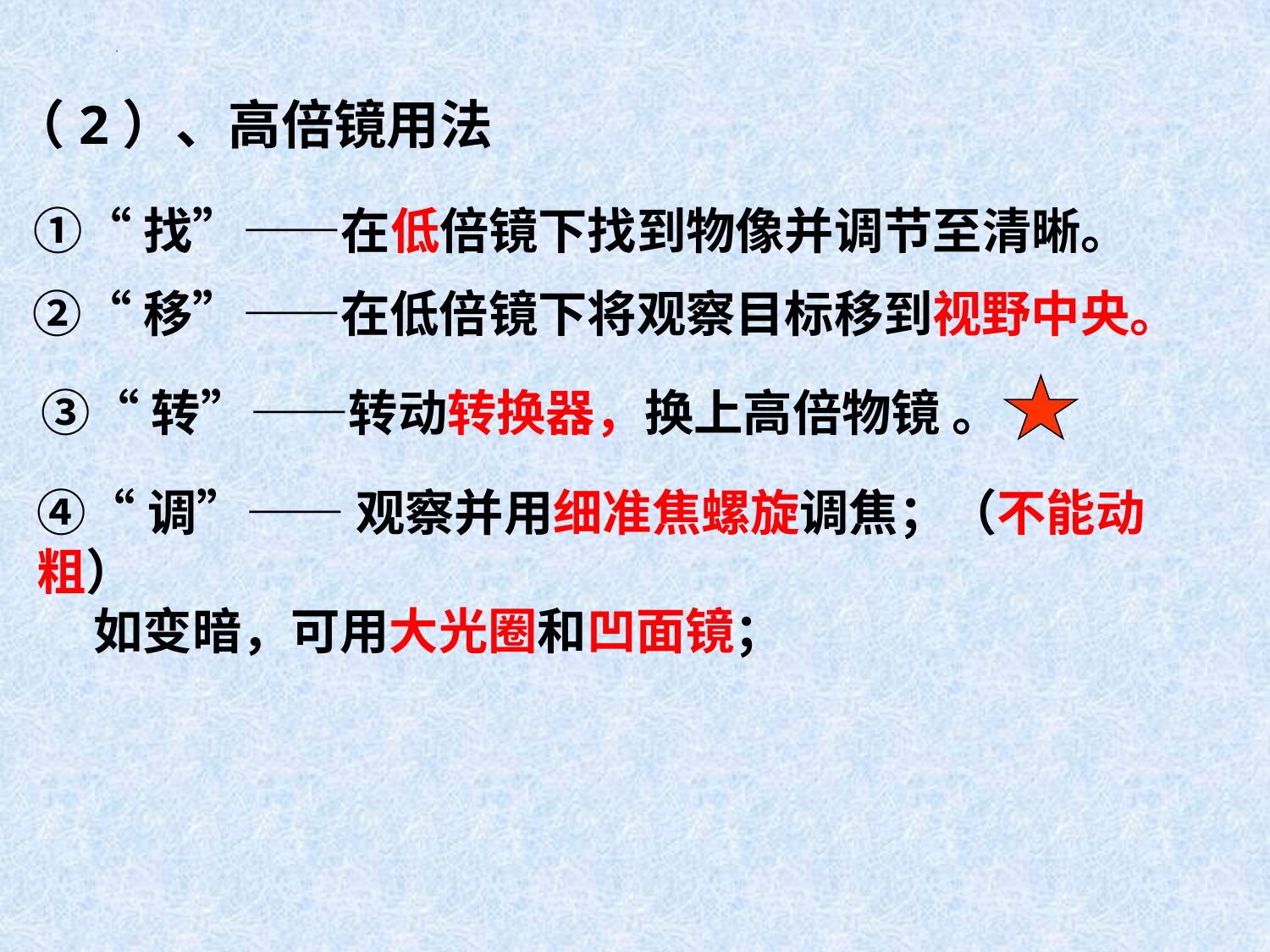

（2）、高倍镜用法
①“找”——在低倍镜下找到物像并调节至清晰。
②“移”——在低倍镜下将观察目标移到视野中央。
③“转”——转动转换器，换上高倍物镜 。

④“调”—— 观察并用细准焦螺旋调焦；（不能动粗）
    如变暗，可用大光圈和凹面镜；